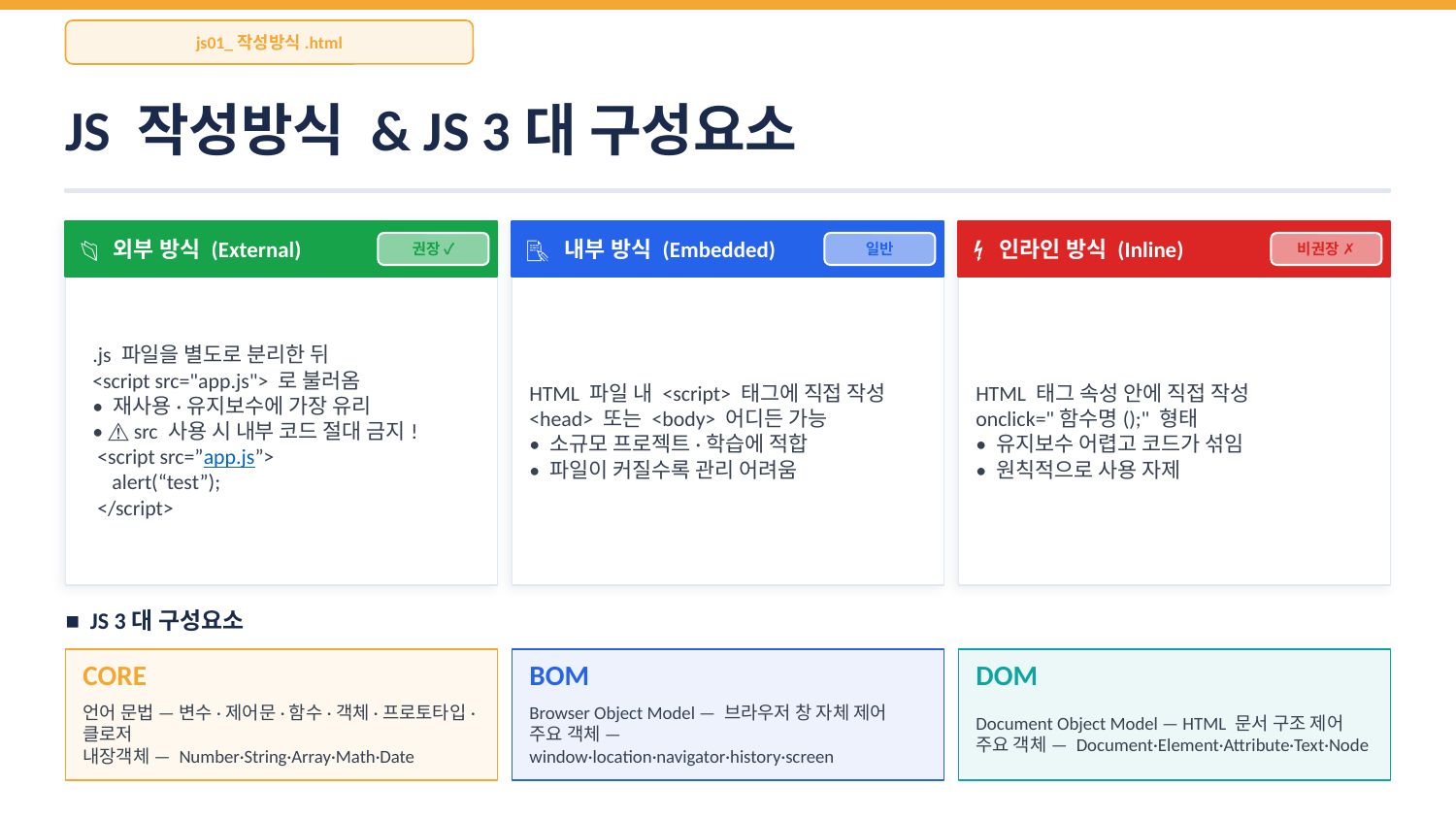

js01_작성방식.html
JS 작성방식 & JS 3대 구성요소

📂  외부 방식 (External)
📝  내부 방식 (Embedded)
⚡  인라인 방식 (Inline)

권장 ✓

일반

비권장 ✗
  .js 파일을 별도로 분리한 뒤
  <script src="app.js"> 로 불러옴
  • 재사용·유지보수에 가장 유리
  • ⚠️ src 사용 시 내부 코드 절대 금지!
   <script src=”app.js”>
      alert(“test”);
   </script>
HTML 파일 내 <script> 태그에 직접 작성
<head> 또는 <body> 어디든 가능
• 소규모 프로젝트·학습에 적합
• 파일이 커질수록 관리 어려움
HTML 태그 속성 안에 직접 작성
onclick="함수명();" 형태
• 유지보수 어렵고 코드가 섞임
• 원칙적으로 사용 자제
■  JS 3대 구성요소

CORE
BOM
DOM
언어 문법 — 변수·제어문·함수·객체·프로토타입·클로저
내장객체 — Number·String·Array·Math·Date
Browser Object Model — 브라우저 창 자체 제어
주요 객체 — window·location·navigator·history·screen
Document Object Model — HTML 문서 구조 제어
주요 객체 — Document·Element·Attribute·Text·Node